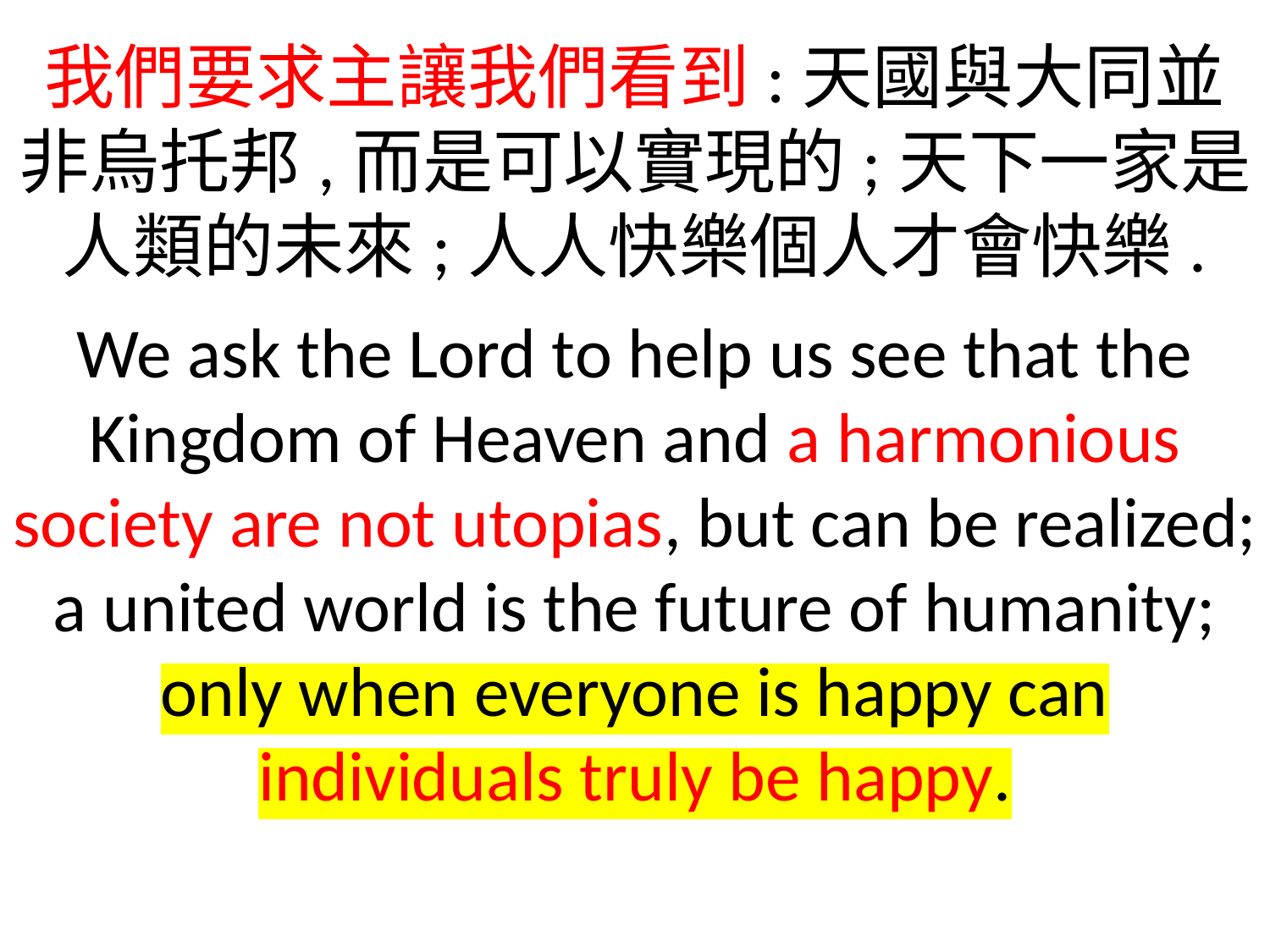

我們要求主讓我們看到:天國與大同並非烏托邦,而是可以實現的;天下一家是人類的未來;人人快樂個人才會快樂.
We ask the Lord to help us see that the Kingdom of Heaven and a harmonious society are not utopias, but can be realized; a united world is the future of humanity; only when everyone is happy can individuals truly be happy.